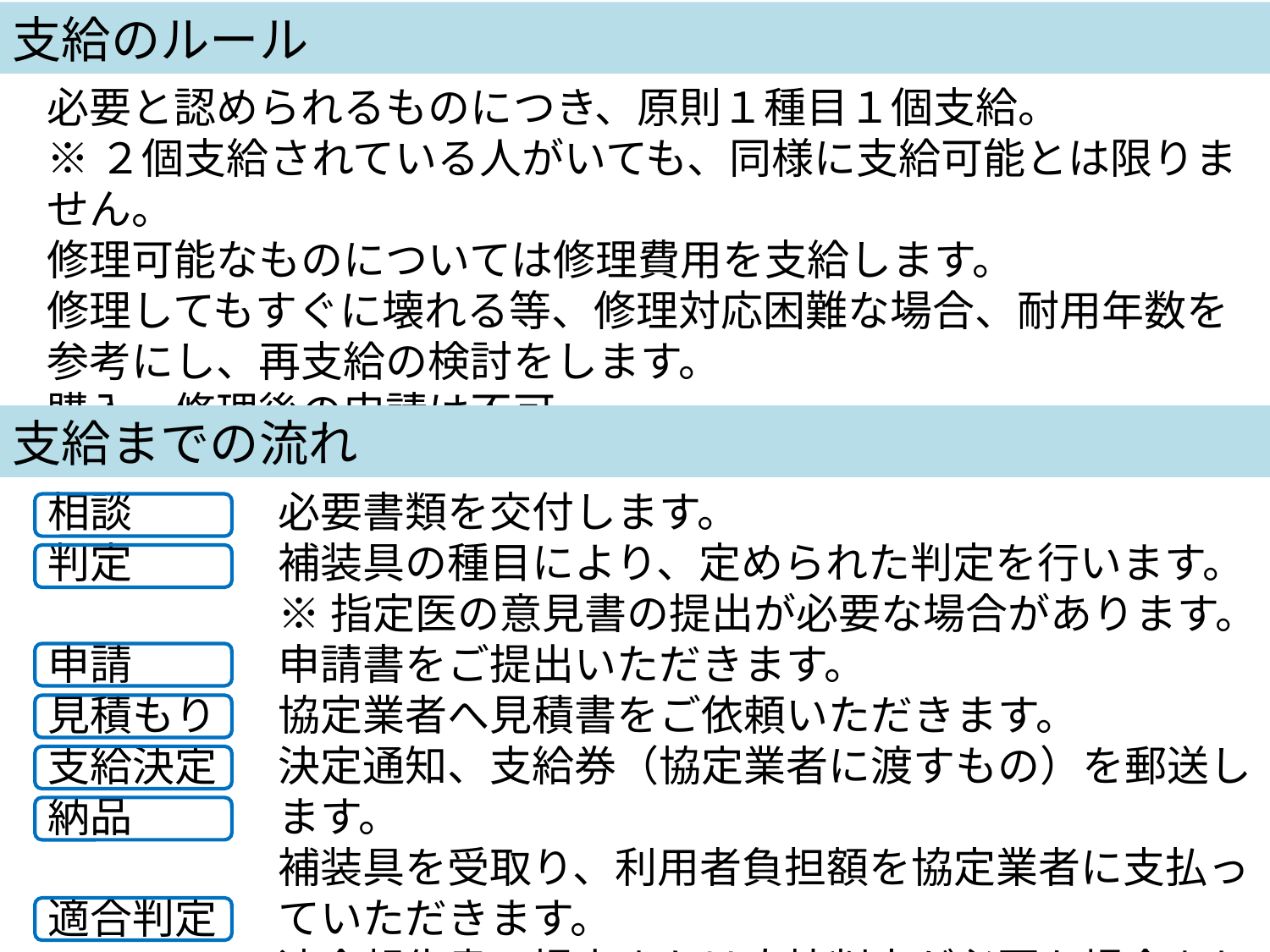

支給のルール
必要と認められるものにつき、原則１種目１個支給。
※２個支給されている人がいても、同様に支給可能とは限りません。
修理可能なものについては修理費用を支給します。
修理してもすぐに壊れる等、修理対応困難な場合、耐用年数を参考にし、再支給の検討をします。
購入・修理後の申請は不可。
支給までの流れ
相談
判定

申請
見積もり
支給決定
納品

適合判定
必要書類を交付します。
補装具の種目により、定められた判定を行います。
※指定医の意見書の提出が必要な場合があります。
申請書をご提出いただきます。
協定業者へ見積書をご依頼いただきます。
決定通知、支給券（協定業者に渡すもの）を郵送します。
補装具を受取り、利用者負担額を協定業者に支払っていただきます。
適合報告書の提出または直接判定が必要な場合あり。